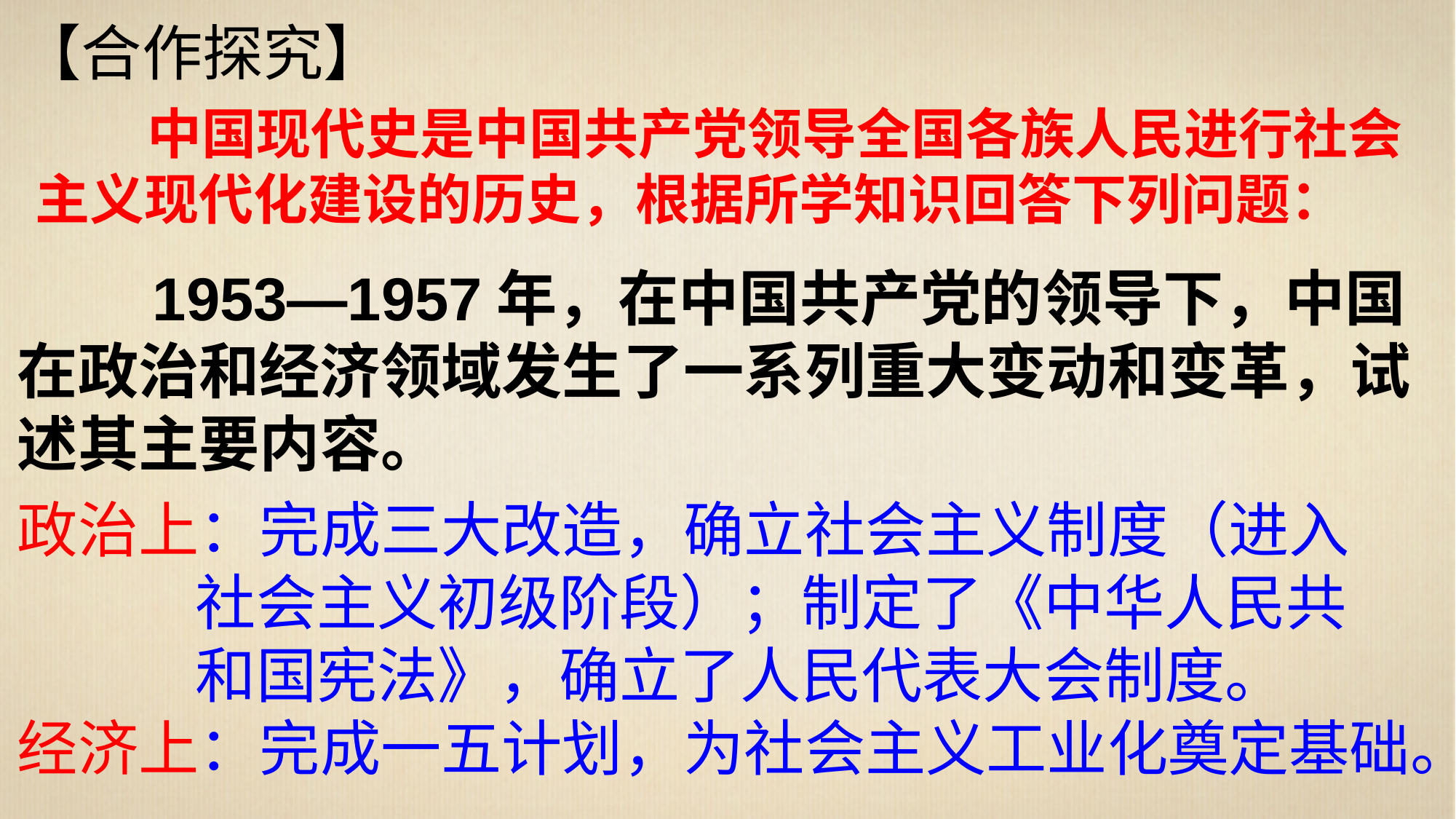

【合作探究】
        中国现代史是中国共产党领导全国各族人民进行社会主义现代化建设的历史，根据所学知识回答下列问题：
        1953—1957年，在中国共产党的领导下，中国在政治和经济领域发生了一系列重大变动和变革，试述其主要内容。
政治上：完成三大改造，确立社会主义制度（进入
            社会主义初级阶段）；制定了《中华人民共
            和国宪法》，确立了人民代表大会制度。
经济上：完成一五计划，为社会主义工业化奠定基础。